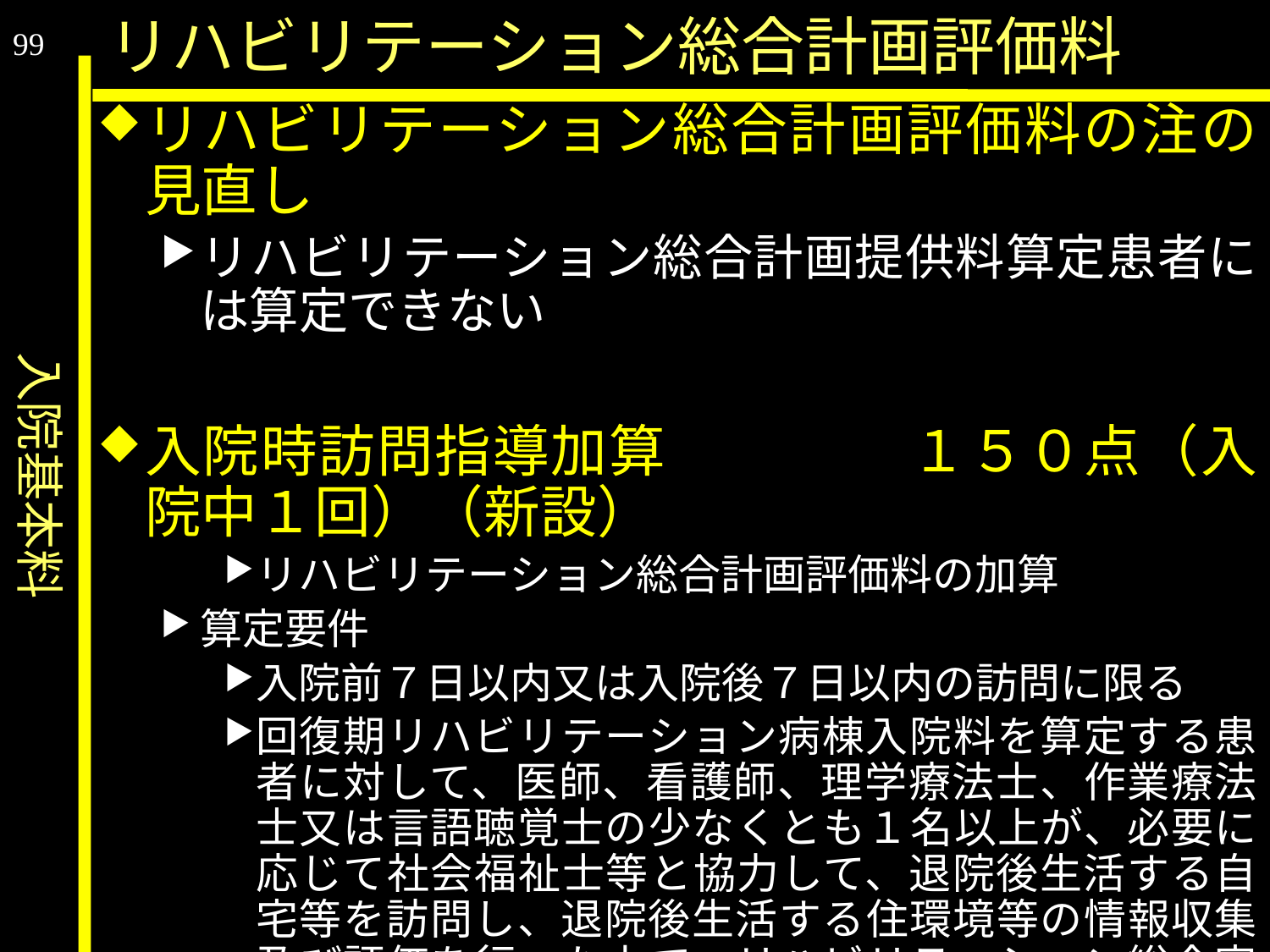

入院基本料
リハビリテーション総合計画評価料
99

リハビリテーション総合計画評価料の注の見直し
リハビリテーション総合計画提供料算定患者には算定できない

入院時訪問指導加算	　　１５０点（入院中１回）（新設）
リハビリテーション総合計画評価料の加算
算定要件
入院前７日以内又は入院後７日以内の訪問に限る
回復期リハビリテーション病棟入院料を算定する患者に対して、医師、看護師、理学療法士、作業療法士又は言語聴覚士の少なくとも１名以上が、必要に応じて社会福祉士等と協力して、退院後生活する自宅等を訪問し、退院後生活する住環境等の情報収集及び評価を行った上で、リハビリテーション総合実施計画を作成した場合に算定